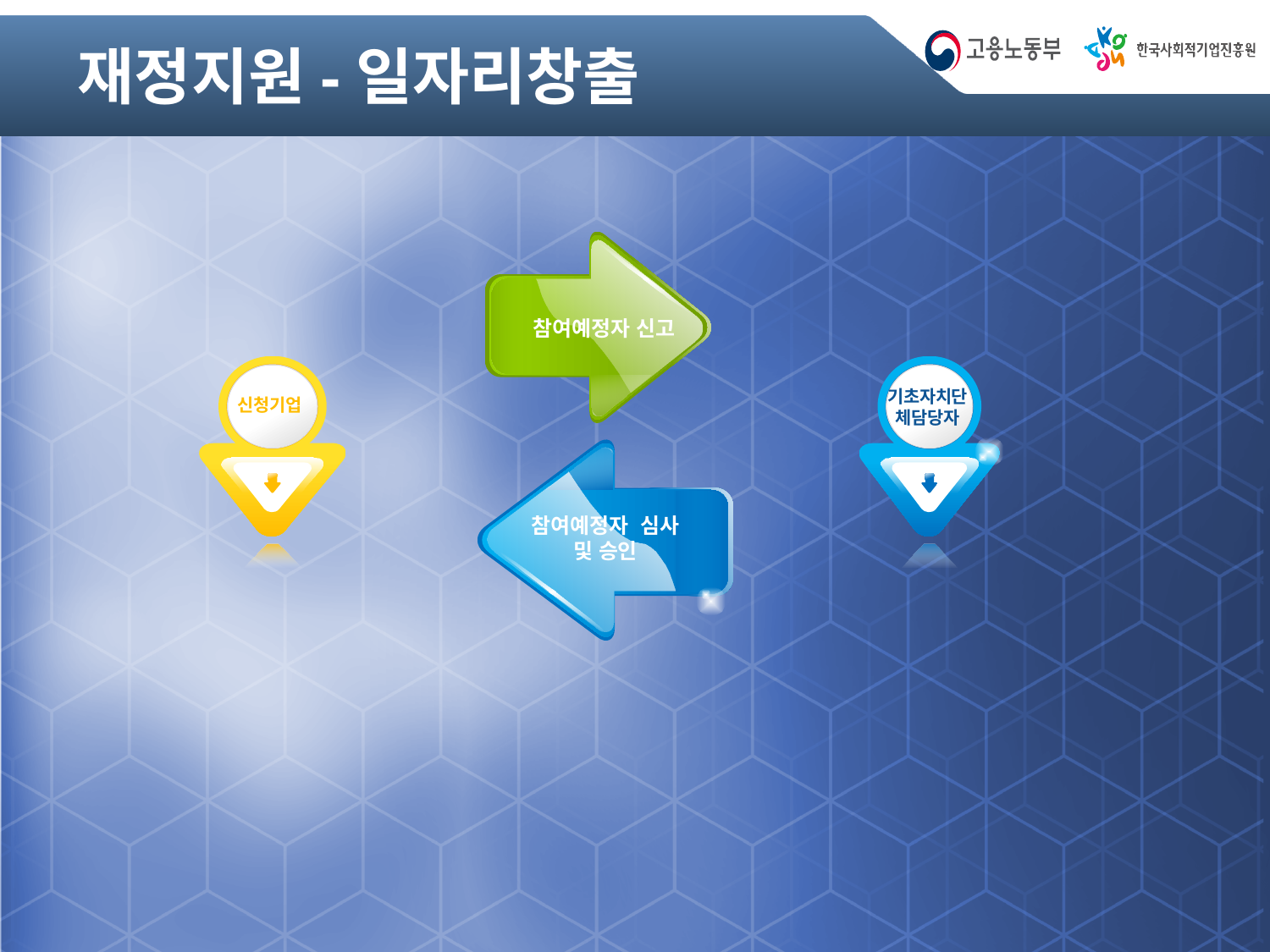

# 재정지원-일자리창출

참여예정자 신고

신청기업

기초자치단체담당자

참여예정자  심사 및 승인